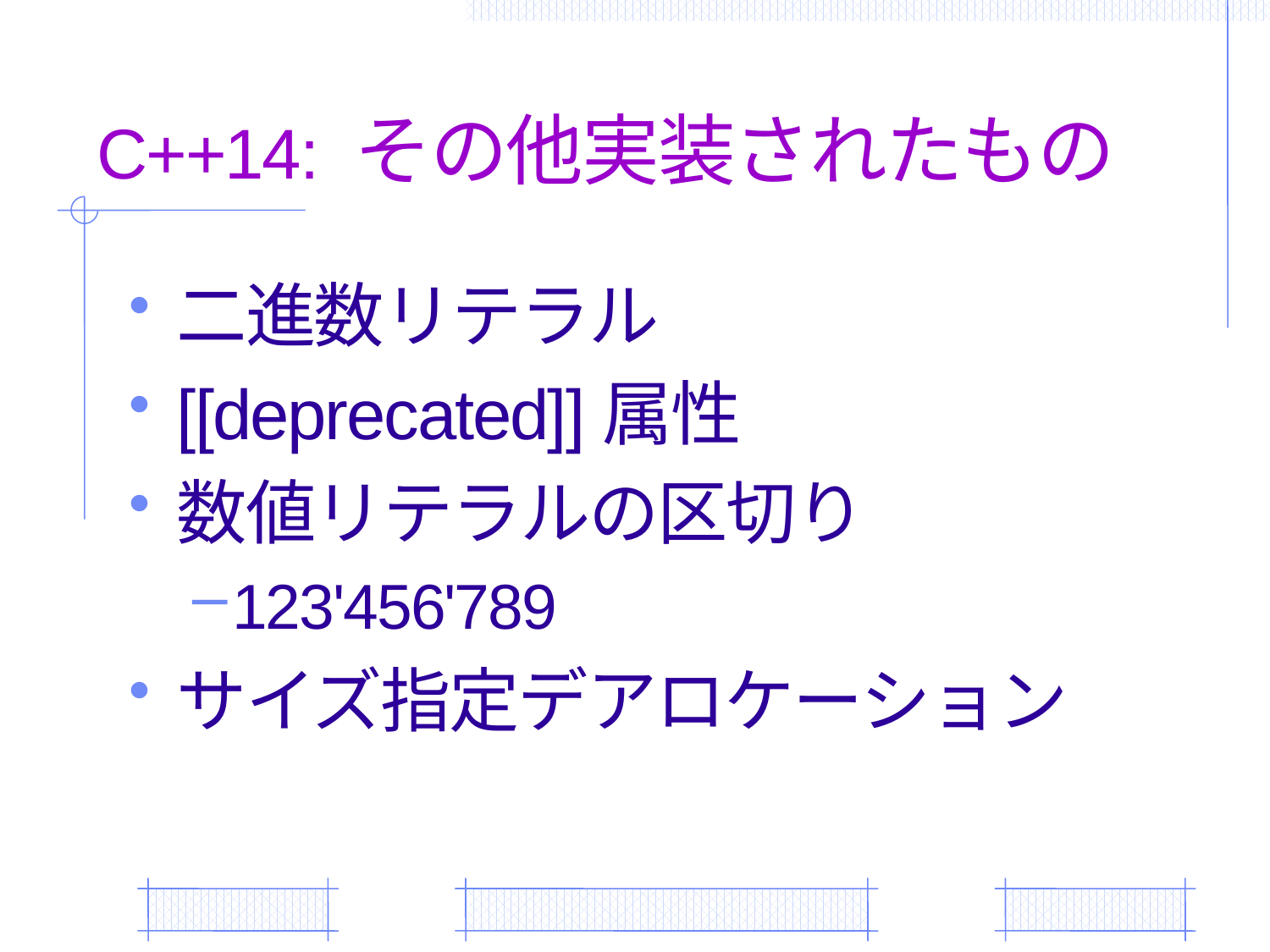

# C++14: その他実装されたもの
二進数リテラル
[[deprecated]]属性
数値リテラルの区切り
123'456'789
サイズ指定デアロケーション